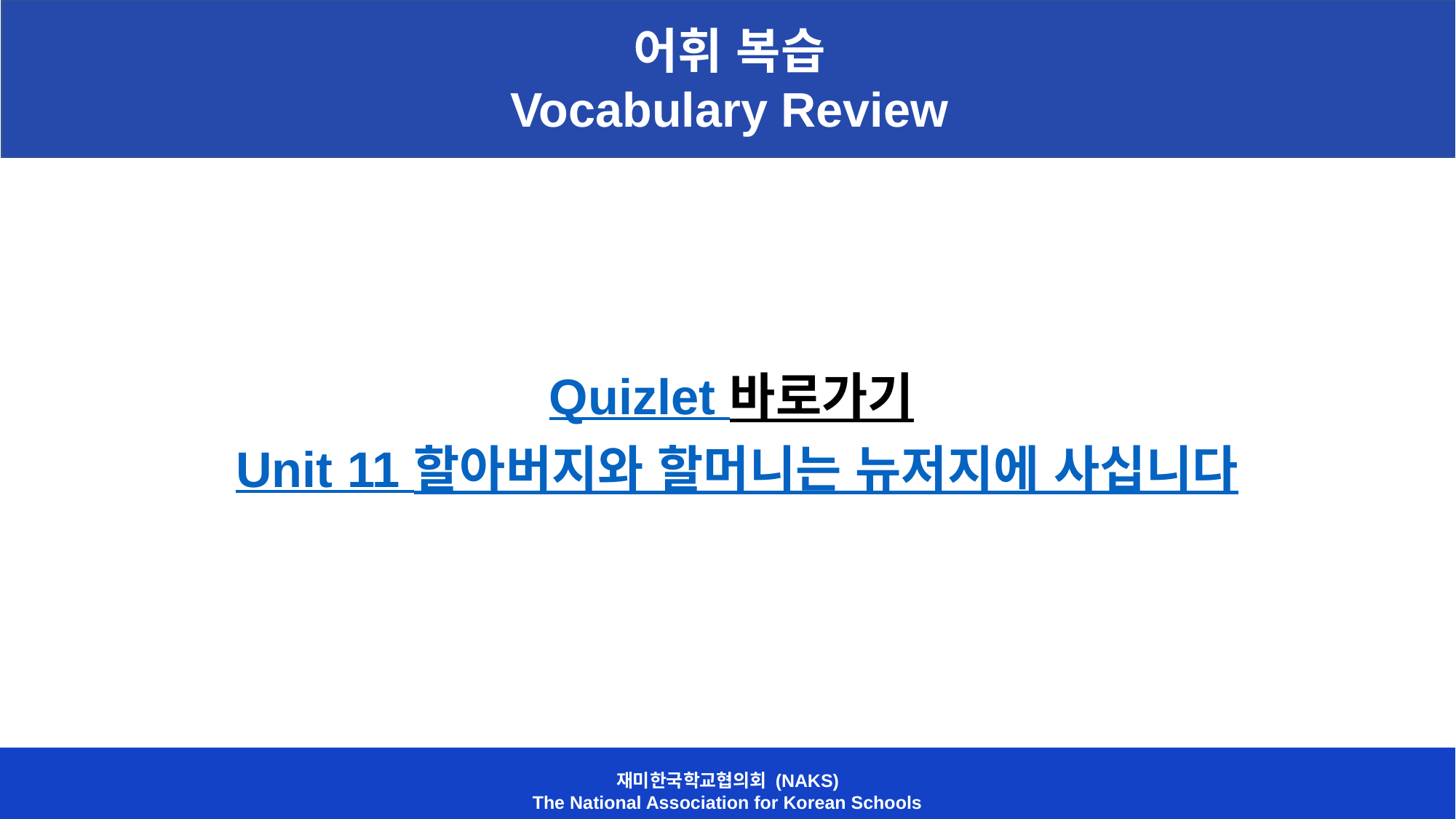

어휘 복습
Vocabulary Review
Quizlet 바로가기
Unit 11 할아버지와 할머니는 뉴저지에 사십니다
재미한국학교협의회 (NAKS)
The National Association for Korean Schools